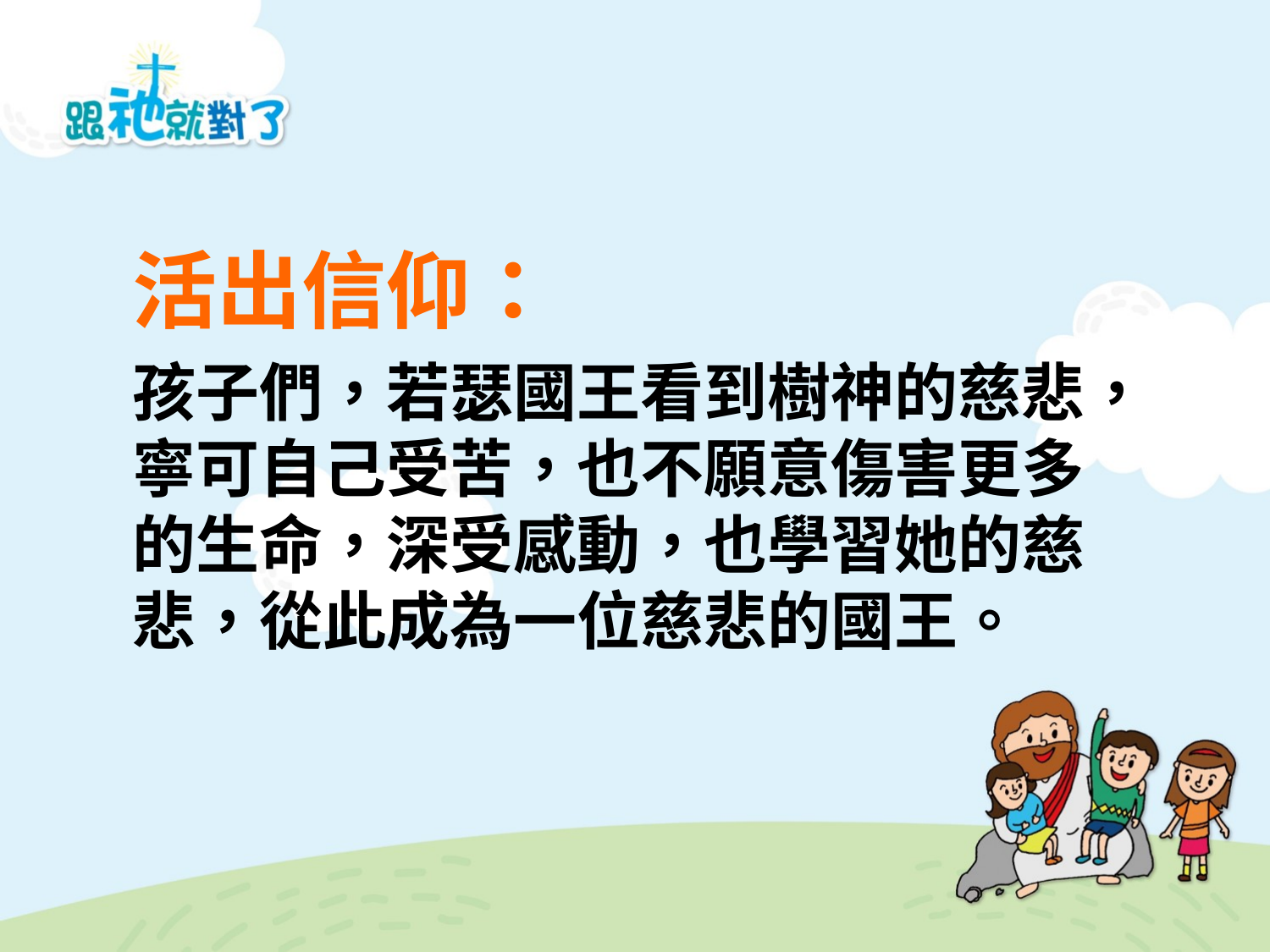

活出信仰：
孩子們，若瑟國王看到樹神的慈悲，寧可自己受苦，也不願意傷害更多的生命，深受感動，也學習她的慈悲，從此成為一位慈悲的國王。